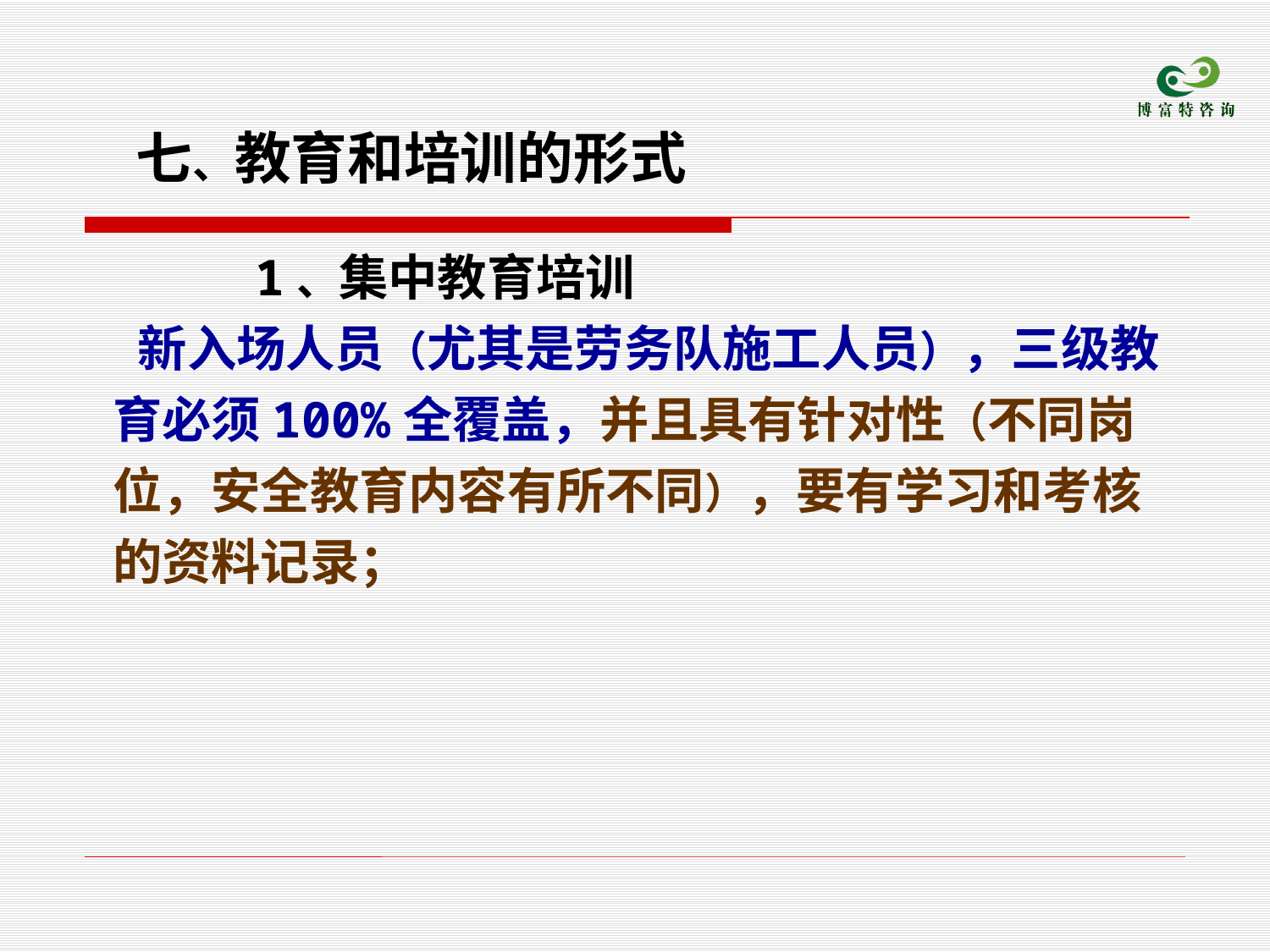

七、教育和培训的形式
       1、集中教育培训
       新入场人员（尤其是劳务队施工人员），三级教育必须100%全覆盖，并且具有针对性（不同岗位，安全教育内容有所不同），要有学习和考核的资料记录；